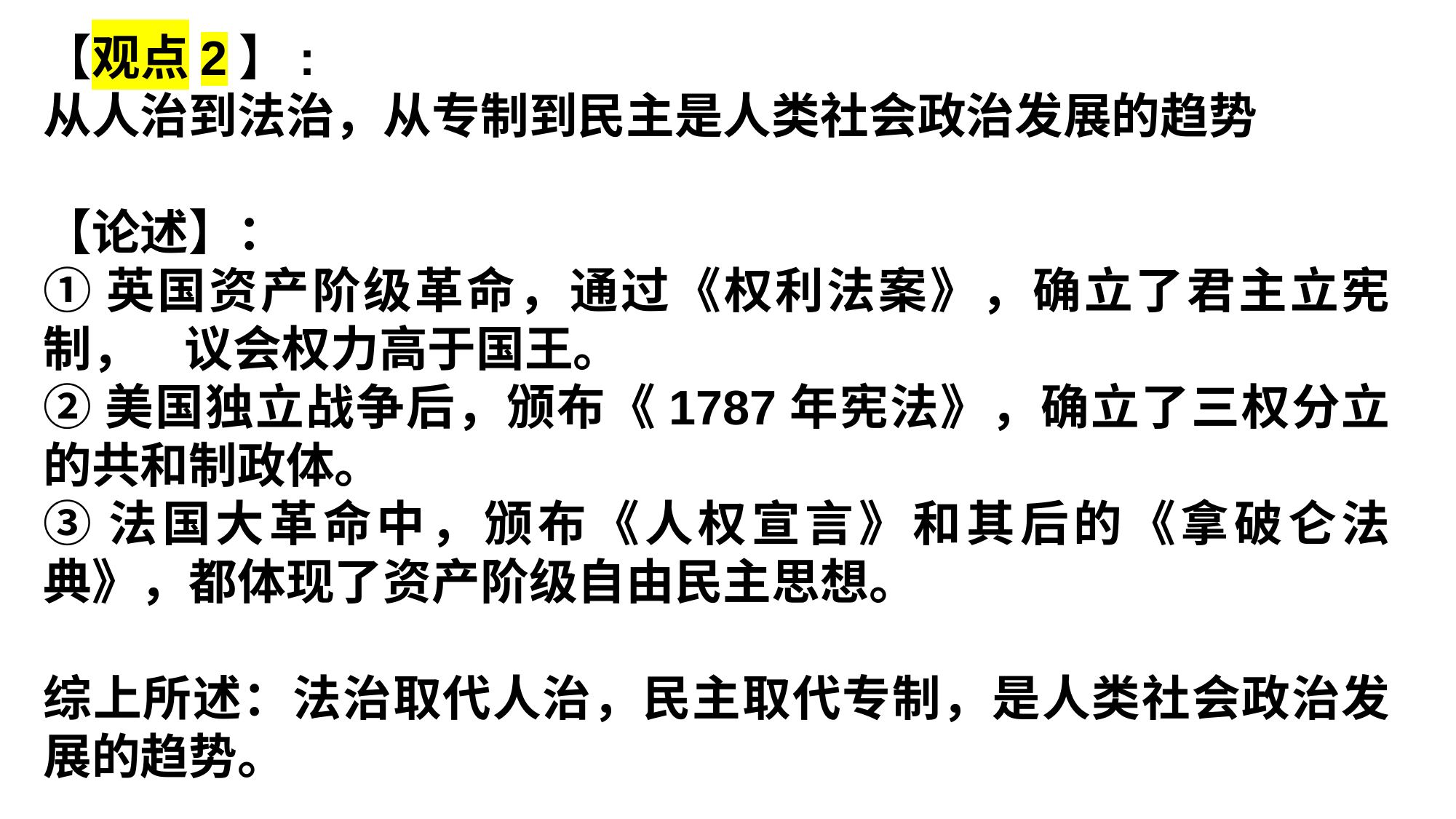

【观点2】:
从人治到法治，从专制到民主是人类社会政治发展的趋势

【论述】：
①英国资产阶级革命，通过《权利法案》，确立了君主立宪制，    议会权力高于国王。
②美国独立战争后，颁布《1787年宪法》，确立了三权分立的共和制政体。
③法国大革命中，颁布《人权宣言》和其后的《拿破仑法典》，都体现了资产阶级自由民主思想。

综上所述：法治取代人治，民主取代专制，是人类社会政治发展的趋势。